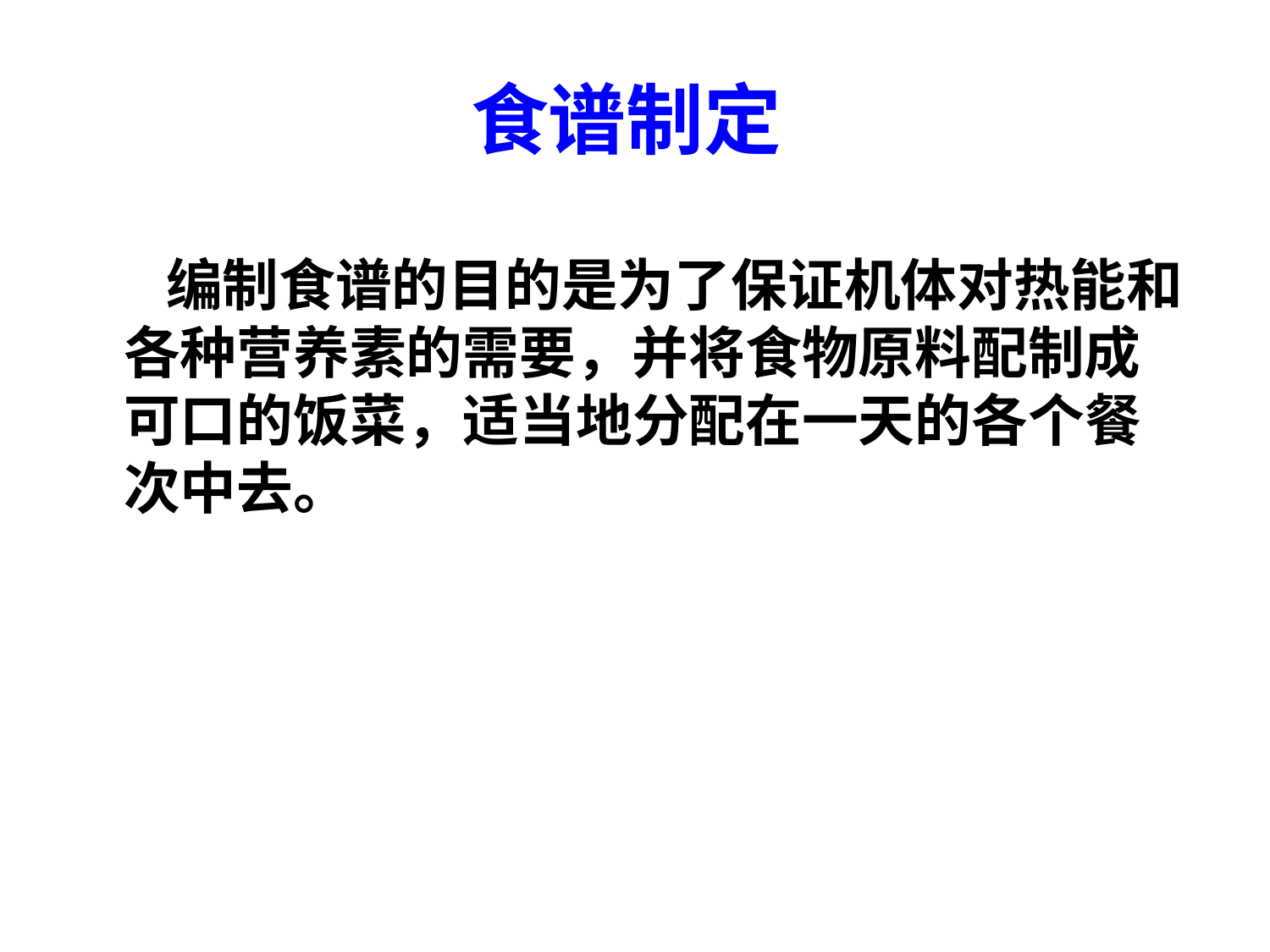

# 食谱制定
      编制食谱的目的是为了保证机体对热能和各种营养素的需要，并将食物原料配制成可口的饭菜，适当地分配在一天的各个餐次中去。